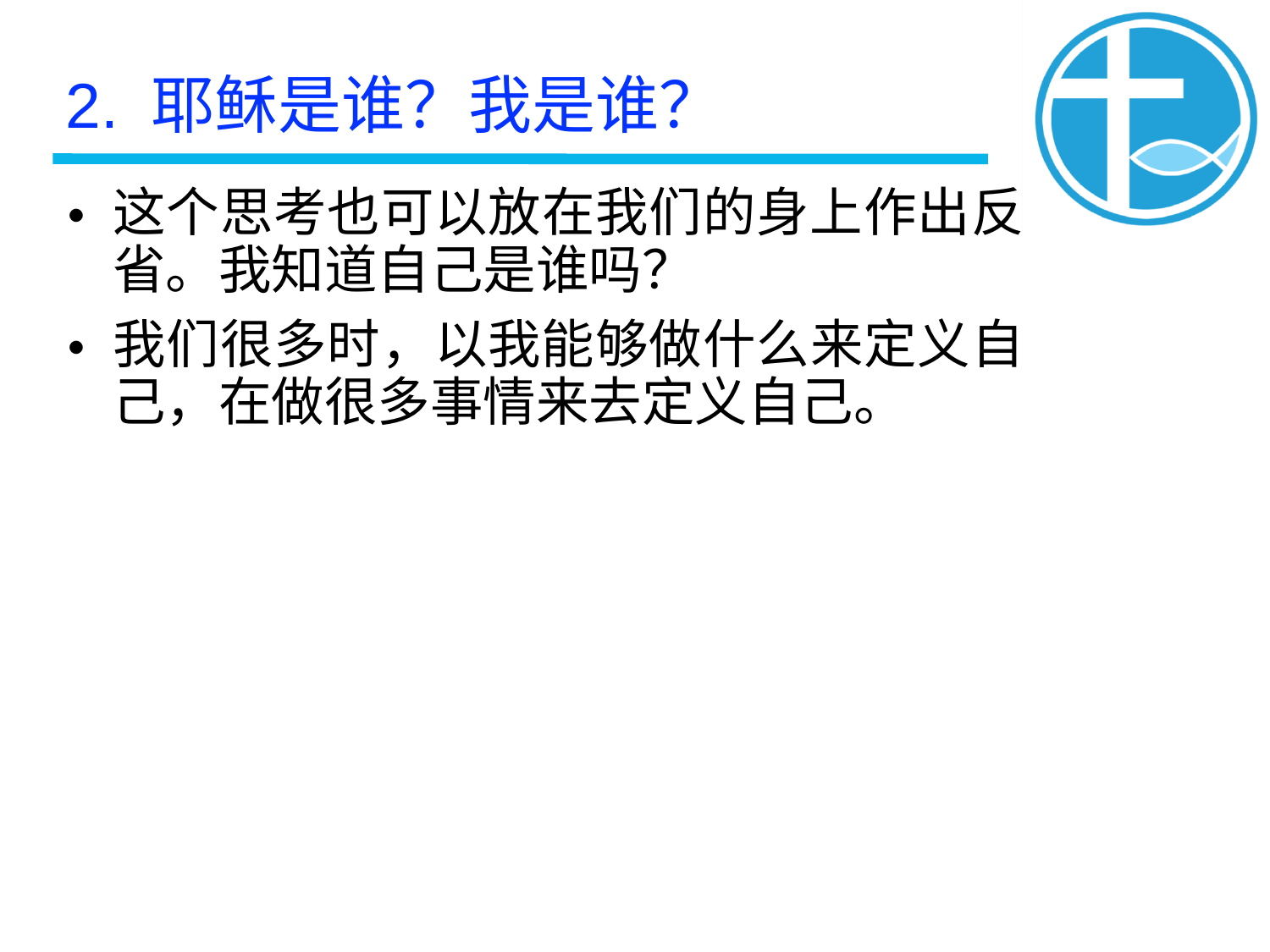

2. 耶稣是谁？我是谁？
这个思考也可以放在我们的身上作出反省。我知道自己是谁吗？
我们很多时，以我能够做什么来定义自己，在做很多事情来去定义自己。